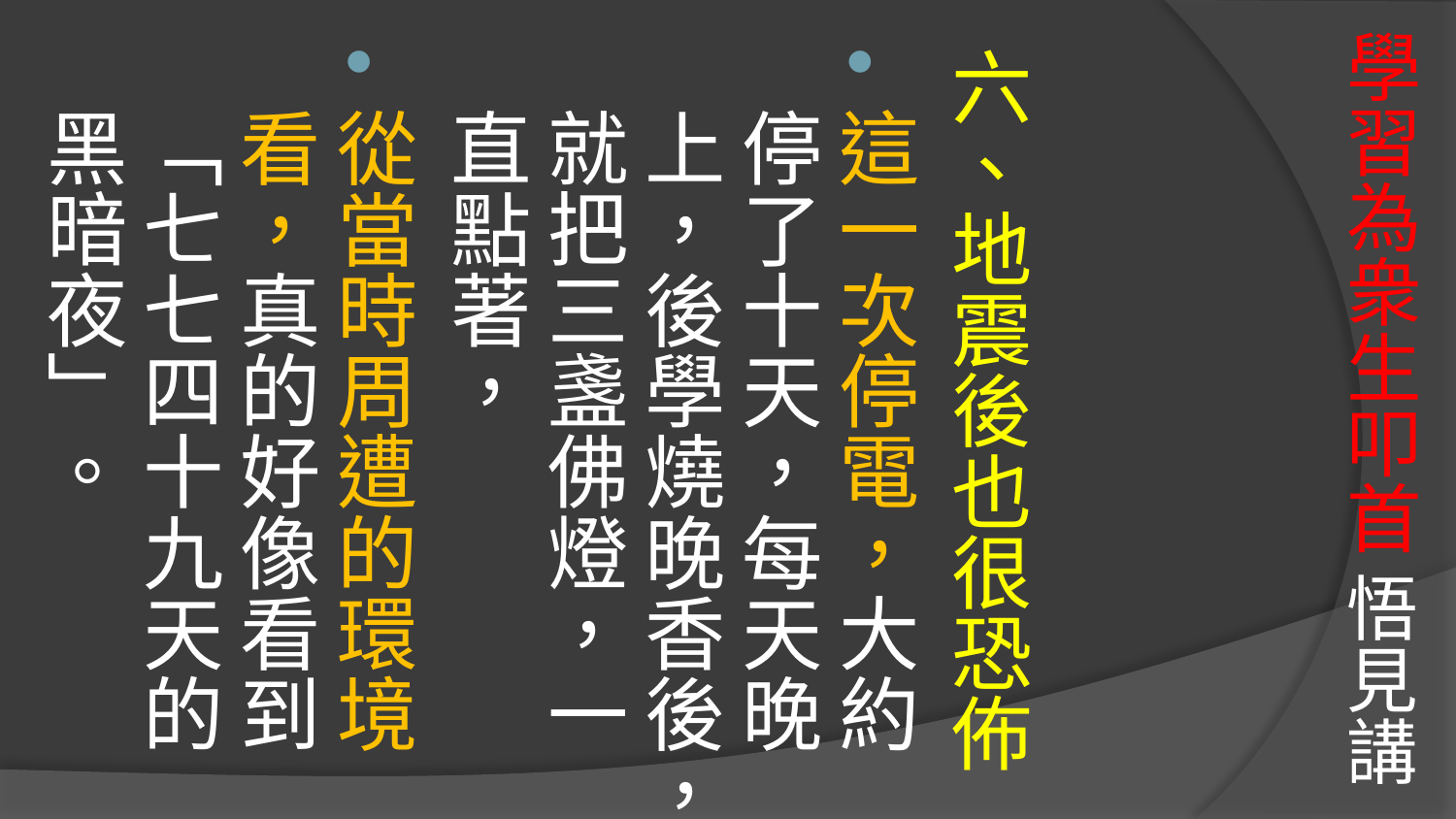

# 學習為衆生叩首 悟見講
六、地震後也很恐佈
這一次停電，大約停了十天，每天晚上，後學燒晚香後，就把三盞佛燈，一直點著，
從當時周遭的環境看，真的好像看到「七七四十九天的黑暗夜」。